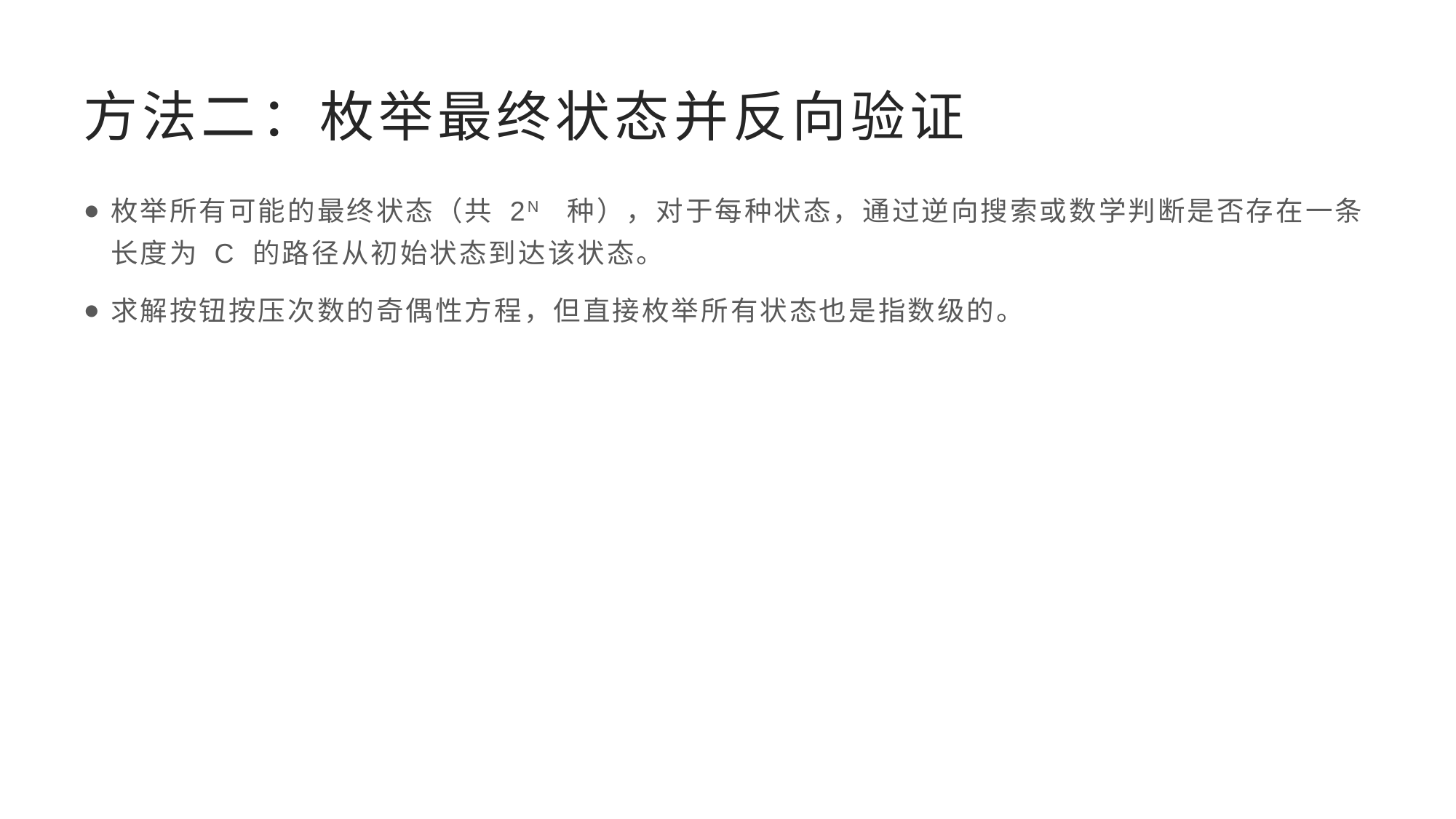

# 方法二：枚举最终状态并反向验证
枚举所有可能的最终状态（共 2N  种），对于每种状态，通过逆向搜索或数学判断是否存在一条长度为 C 的路径从初始状态到达该状态。
求解按钮按压次数的奇偶性方程，但直接枚举所有状态也是指数级的。